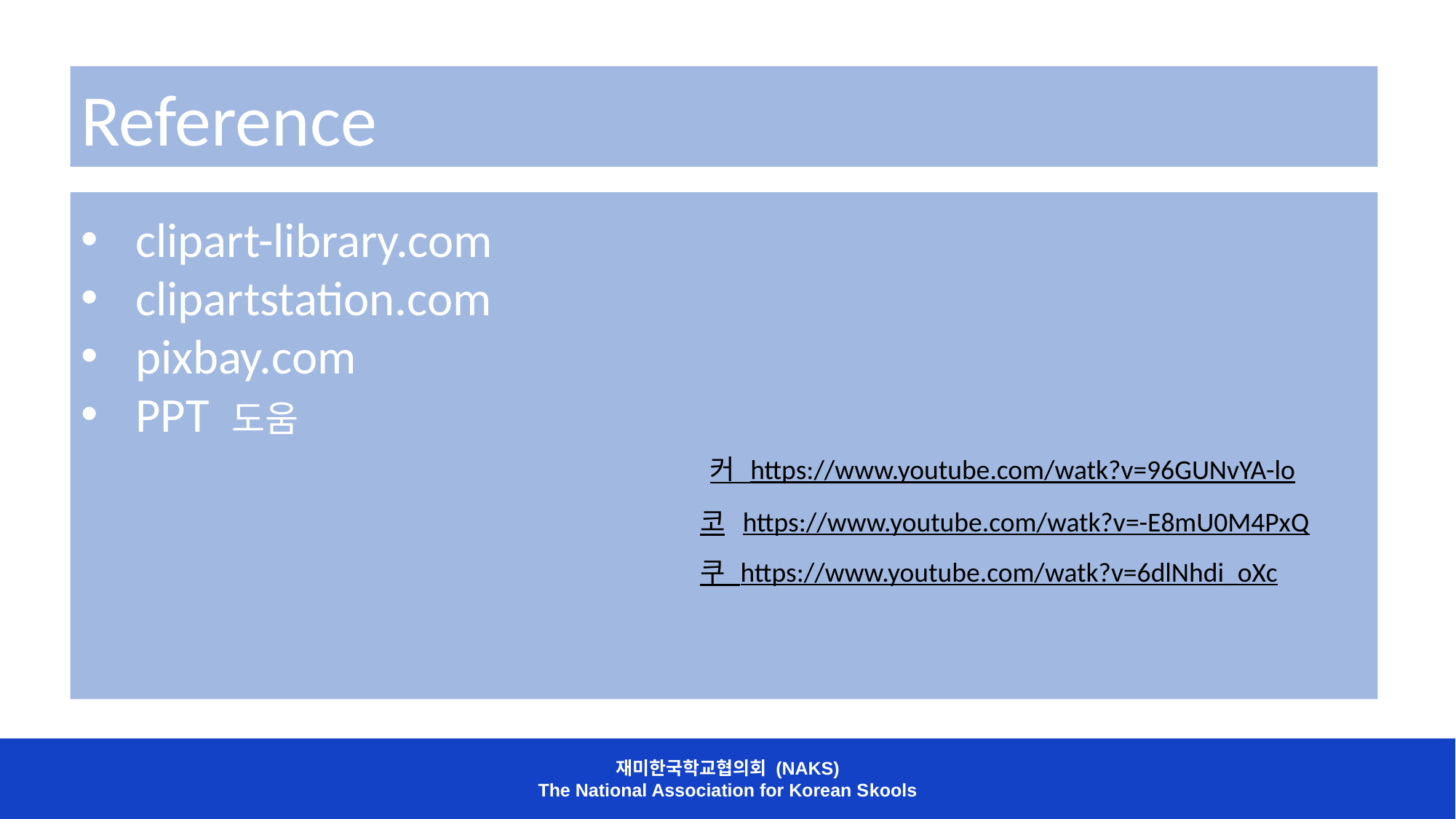

Reference

clipart-library.com
clipartstation.com
pixbay.com
PPT 도움

커  https://www.youtube.com/watk?v=96GUNvYA-lo
코
https://www.youtube.com/watk?v=-E8mU0M4PxQ
쿠  https://www.youtube.com/watk?v=6dlNhdi_oXc
재미한국학교협의회 (NAKS)
The National Association for Korean Skools